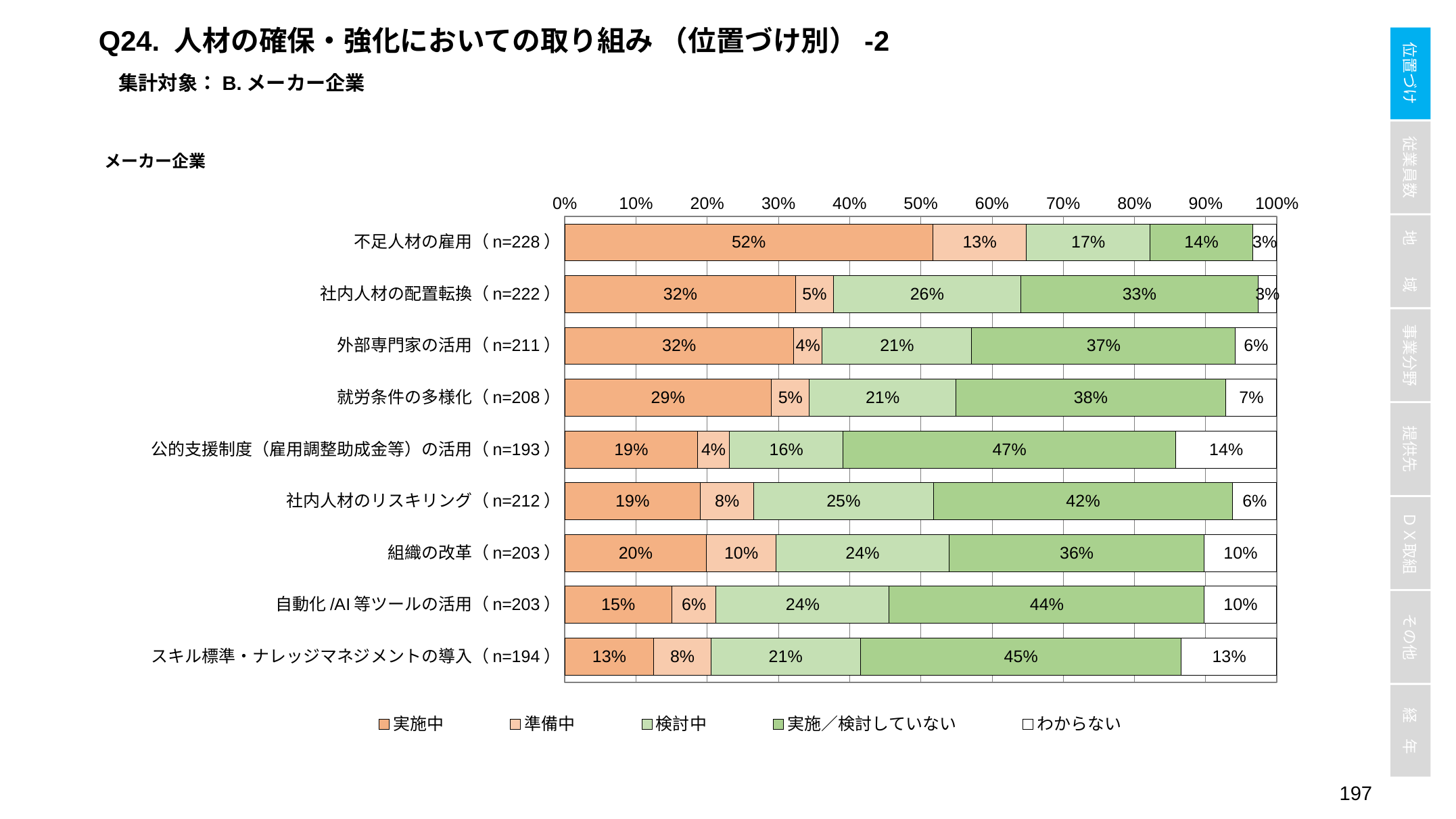

Q24. 人材の確保・強化においての取り組み （位置づけ別）-2
集計対象：B.メーカー企業

### Chart

| Category | 実施中 | 準備中 | 検討中 | 実施／検討していない | わからない |
|---|---|---|---|---|---|
| 不足人材の雇用（n=228） | 0.5169491525423728 | 0.13135593220338984 | 0.17372881355932204 | 0.1440677966101695 | 0.03389830508474576 |
| 社内人材の配置転換（n=222） | 0.32456140350877194 | 0.05263157894736842 | 0.2631578947368421 | 0.3333333333333333 | 0.02631578947368421 |
| 外部専門家の活用（n=211） | 0.32142857142857145 | 0.04017857142857143 | 0.20982142857142858 | 0.3705357142857143 | 0.05803571428571429 |
| 就労条件の多様化（n=208） | 0.29017857142857145 | 0.05357142857142857 | 0.20535714285714285 | 0.3794642857142857 | 0.07142857142857142 |
| 公的支援制度（雇用調整助成金等）の活用（n=193） | 0.18666666666666668 | 0.044444444444444446 | 0.16 | 0.4666666666666667 | 0.14222222222222222 |
| 社内人材のリスキリング（n=212） | 0.1902654867256637 | 0.0752212389380531 | 0.252212389380531 | 0.42035398230088494 | 0.061946902654867256 |
| 組織の改革（n=203） | 0.19911504424778761 | 0.09734513274336283 | 0.24336283185840707 | 0.3584070796460177 | 0.10176991150442478 |
| 自動化/AI等ツールの活用（n=203） | 0.1504424778761062 | 0.061946902654867256 | 0.24336283185840707 | 0.4424778761061947 | 0.10176991150442478 |
| スキル標準・ナレッジマネジメントの導入（n=194） | 0.125 | 0.08035714285714286 | 0.20982142857142858 | 0.45089285714285715 | 0.13392857142857142 |
197